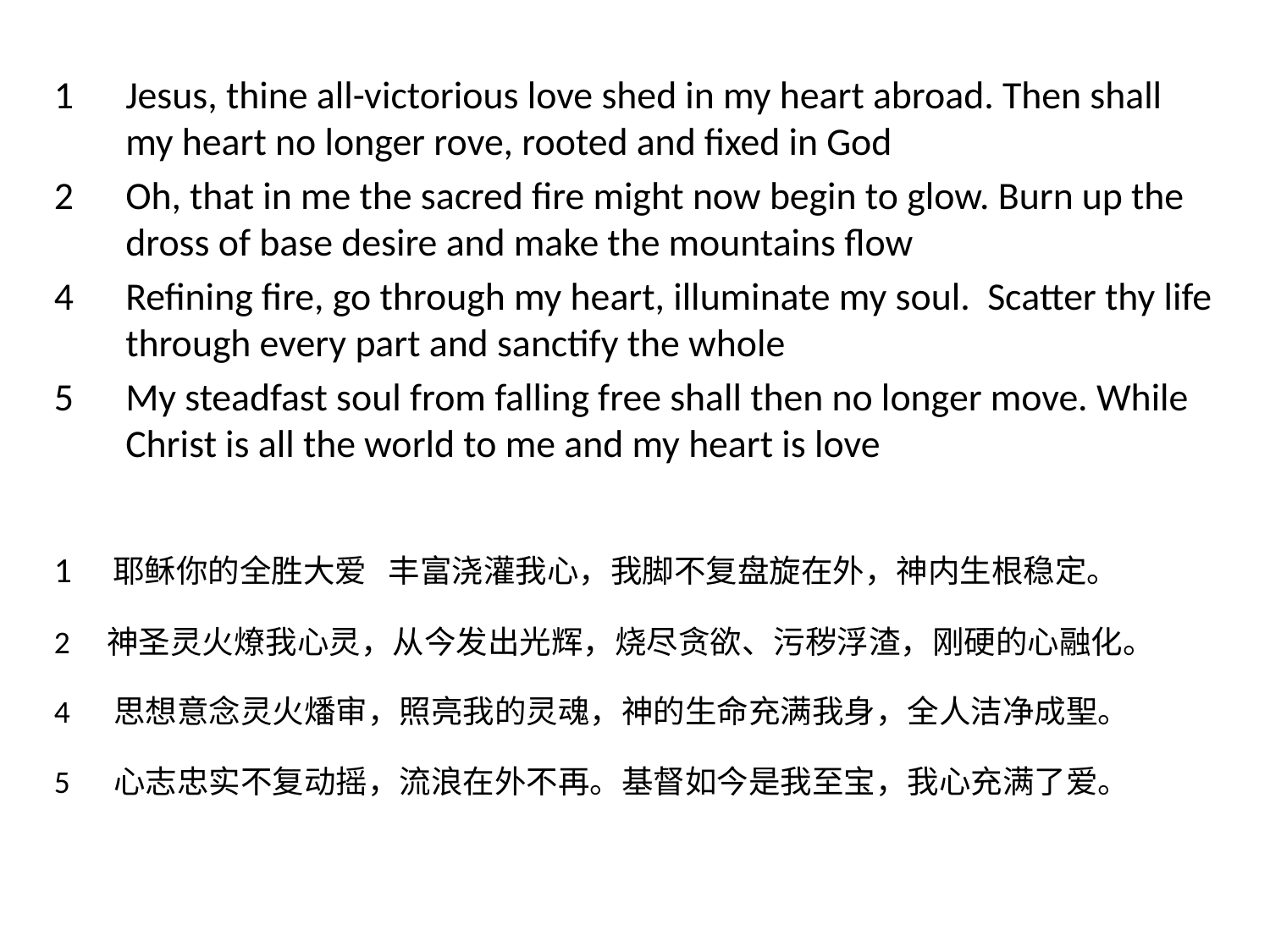

Jesus, thine all-victorious love shed in my heart abroad. Then shall my heart no longer rove, rooted and fixed in God
Oh, that in me the sacred fire might now begin to glow. Burn up the dross of base desire and make the mountains flow
Refining fire, go through my heart, illuminate my soul.  Scatter thy life through every part and sanctify the whole
My steadfast soul from falling free shall then no longer move. While Christ is all the world to me and my heart is love

1    耶稣你的全胜大爱   丰富浇灌我心，我脚不复盘旋在外，神内生根稳定。
2    神圣灵火燎我心灵，从今发出光辉，烧尽贪欲、污秽浮渣，刚硬的心融化。
4     思想意念灵火燔审，照亮我的灵魂，神的生命充满我身，全人洁净成聖。
5     心志忠实不复动摇，流浪在外不再。基督如今是我至宝，我心充满了爱。